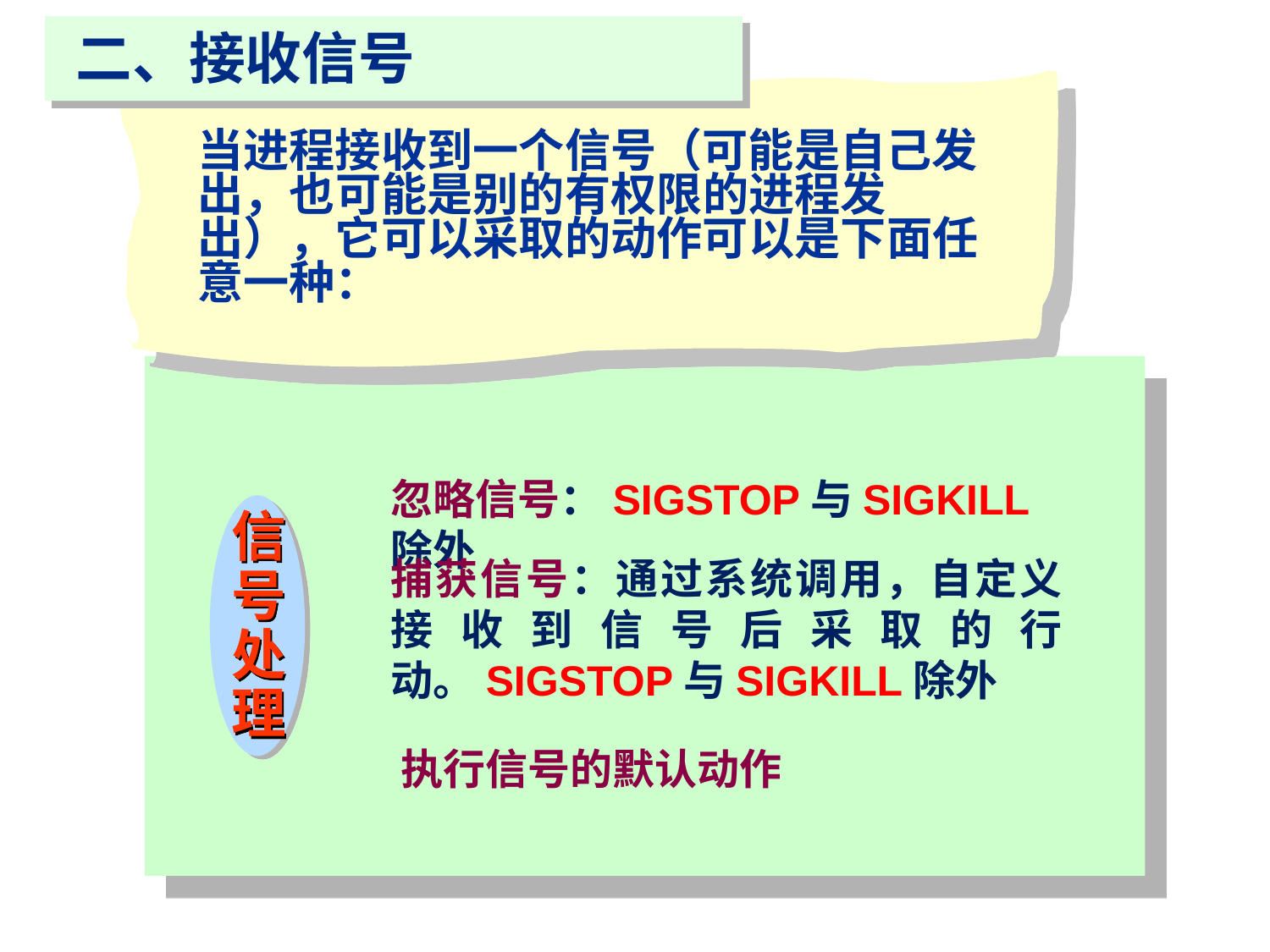

二、接收信号
#

当进程接收到一个信号（可能是自己发出，也可能是别的有权限的进程发出），它可以采取的动作可以是下面任意一种：

信号处理
忽略信号：SIGSTOP与SIGKILL除外
捕获信号：通过系统调用，自定义接收到信号后采取的行动。SIGSTOP与SIGKILL除外
执行信号的默认动作